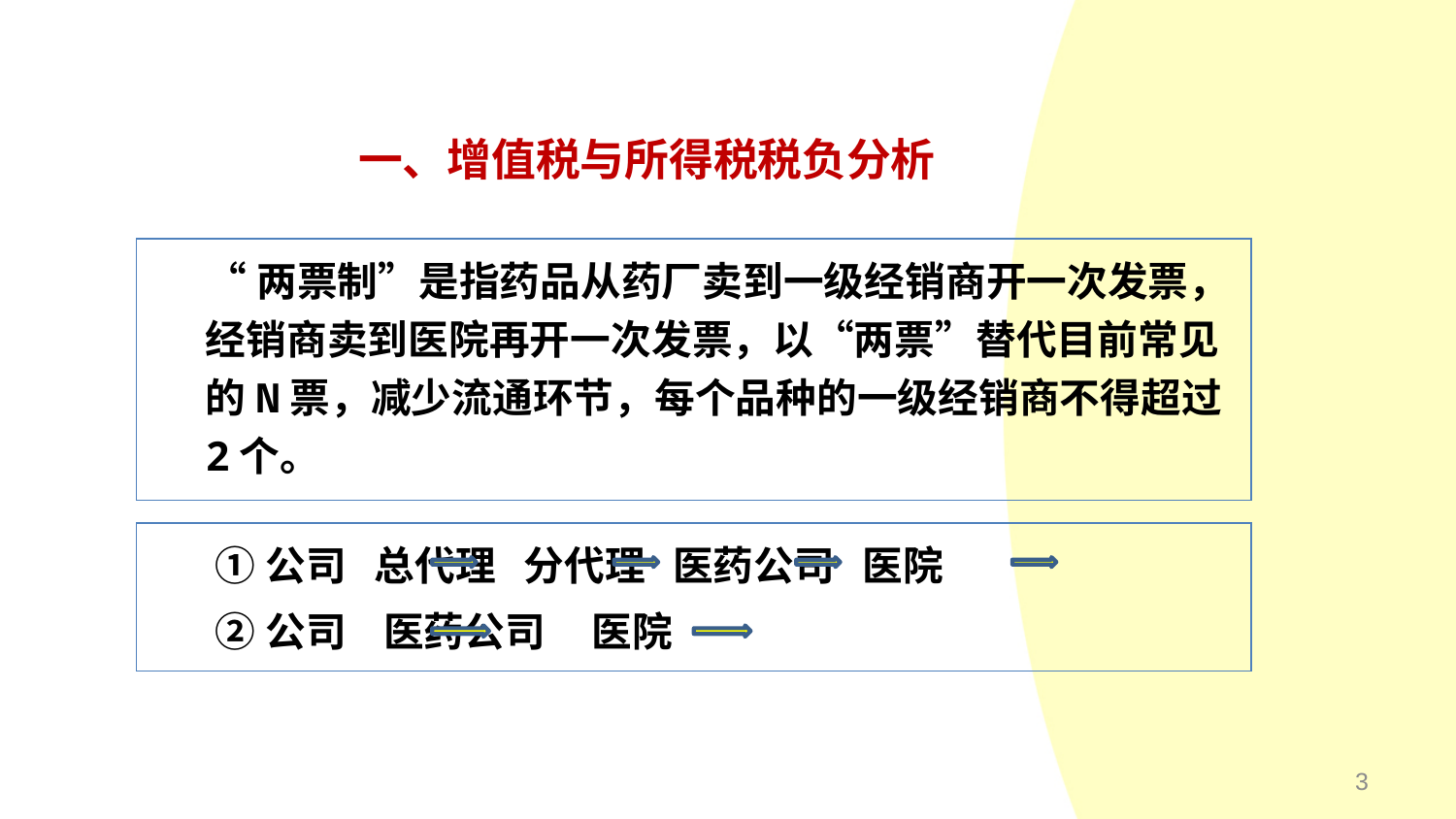

# 一、增值税与所得税税负分析
      “两票制”是指药品从药厂卖到一级经销商开一次发票，经销商卖到医院再开一次发票，以“两票”替代目前常见的N票，减少流通环节，每个品种的一级经销商不得超过2个。
       ①公司   总代理   分代理   医药公司   医院
       ②公司    医药公司     医院

3